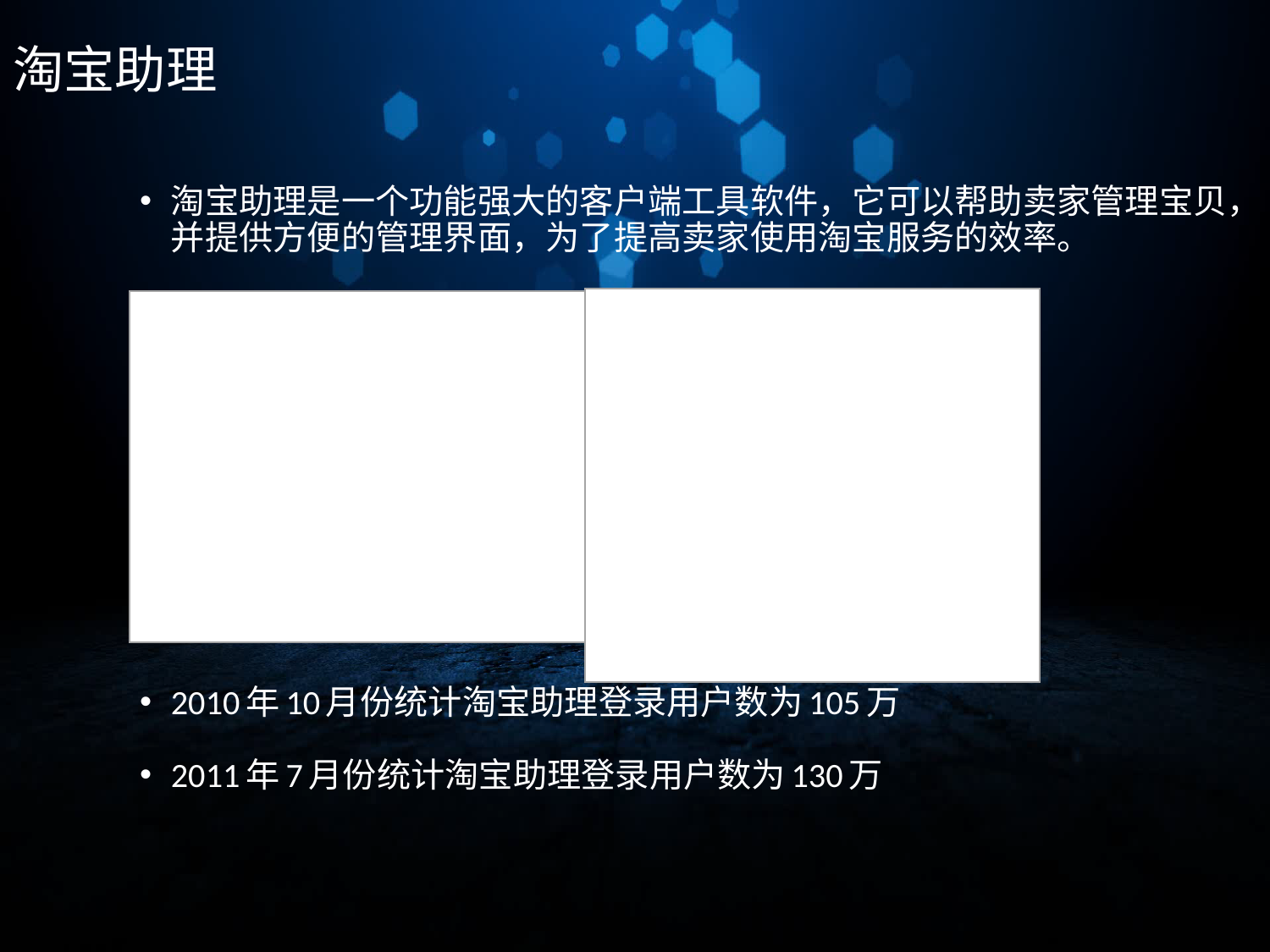

淘宝助理
淘宝助理是一个功能强大的客户端工具软件，它可以帮助卖家管理宝贝，并提供方便的管理界面，为了提高卖家使用淘宝服务的效率。

2010年10月份统计淘宝助理登录用户数为105万
2011年7月份统计淘宝助理登录用户数为130万

●批量上传
●定时上传宝贝
●下载订单
●批量发货
●图片搬家
●数据备份

●助理的下载与安装
●宝贝下载
●新建宝贝
●宝贝模板
●导出和导入到CSV文件
●编辑宝贝